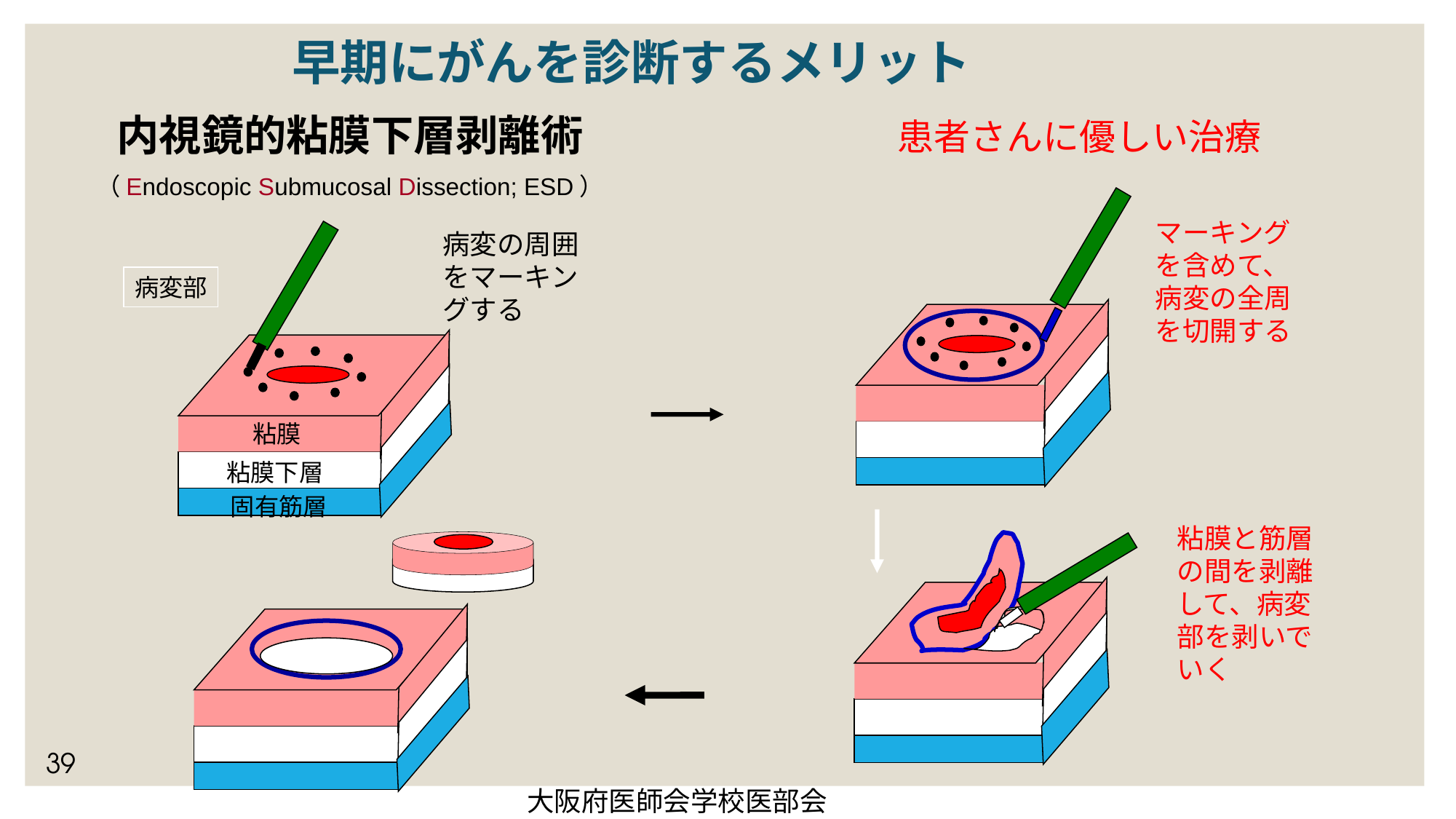

早期にがんを診断するメリット
内視鏡的粘膜下層剥離術
（Endoscopic Submucosal Dissection; ESD）
患者さんに優しい治療
マーキングを含めて、病変の全周を切開する

病変の周囲をマーキングする
病変部

粘膜

粘膜下層
固有筋層

粘膜と筋層の間を剥離して、病変部を剥いでいく

39
大阪府医師会学校医部会
39